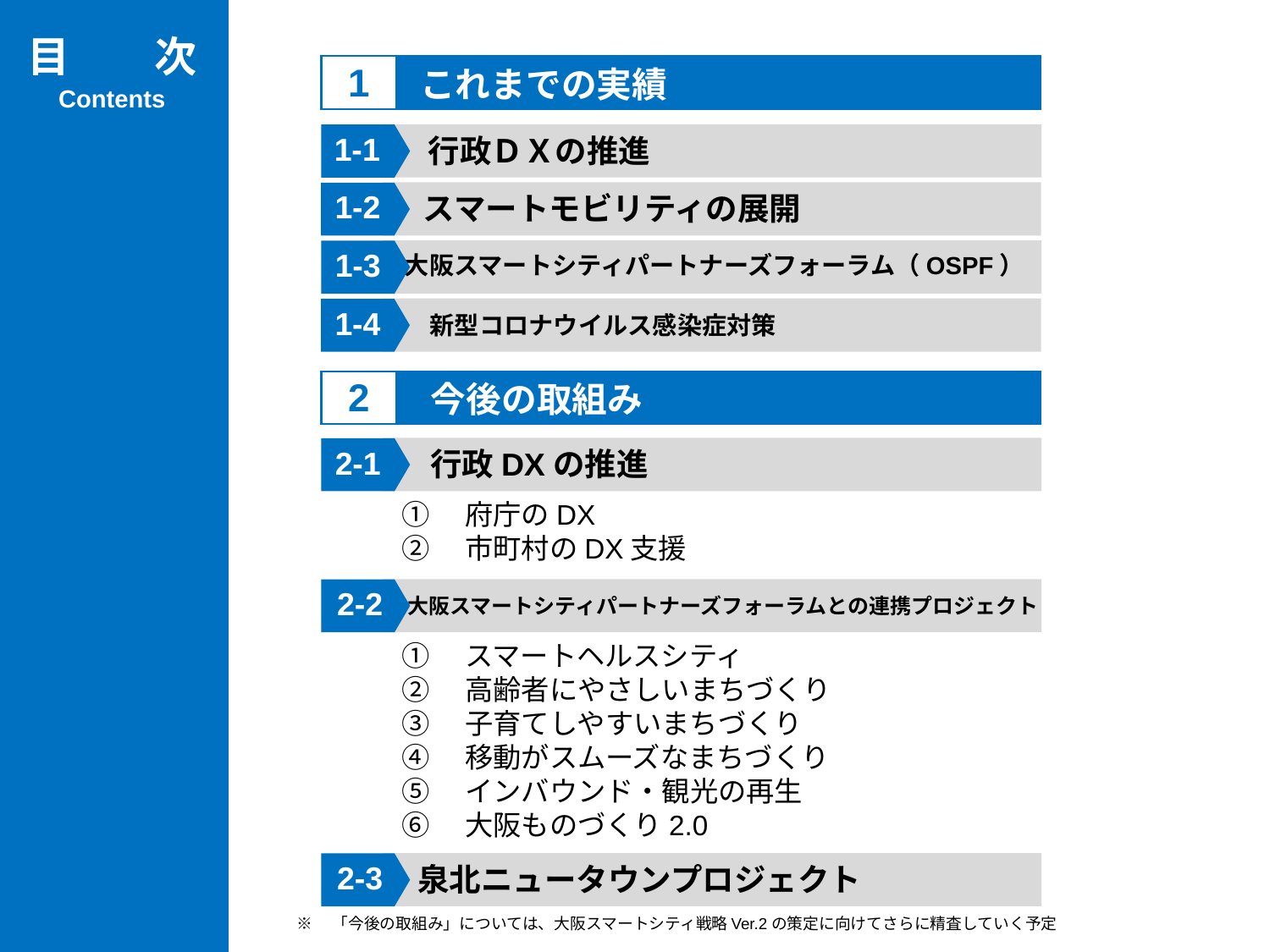

目　　次
1

これまでの実績
Contents
1-1

行政ＤＸの推進

1-2

スマートモビリティの展開

1-3

大阪スマートシティパートナーズフォーラム（OSPF）
1-4

新型コロナウイルス感染症対策
2

今後の取組み
2-1

行政DXの推進

①　府庁のDX
②　市町村のDX支援
2-2

大阪スマートシティパートナーズフォーラムとの連携プロジェクト
①　スマートヘルスシティ
②　高齢者にやさしいまちづくり
③　子育てしやすいまちづくり
④　移動がスムーズなまちづくり
⑤　インバウンド・観光の再生
⑥　大阪ものづくり2.0
2-3

泉北ニュータウンプロジェクト

※　「今後の取組み」については、大阪スマートシティ戦略Ver.2の策定に向けてさらに精査していく予定